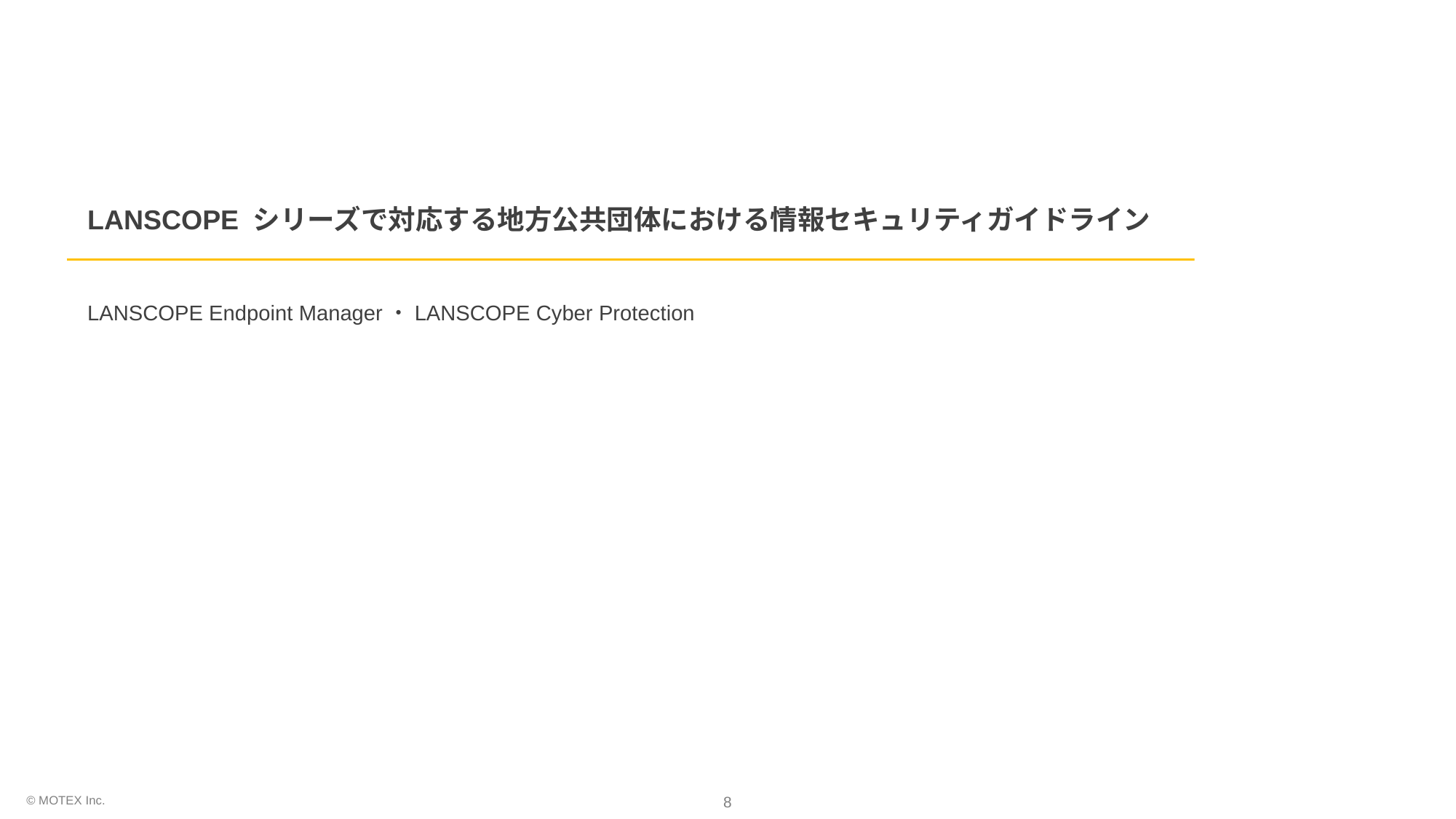

LANSCOPE シリーズで対応する地方公共団体における情報セキュリティガイドライン
LANSCOPE Endpoint Manager・LANSCOPE Cyber Protection